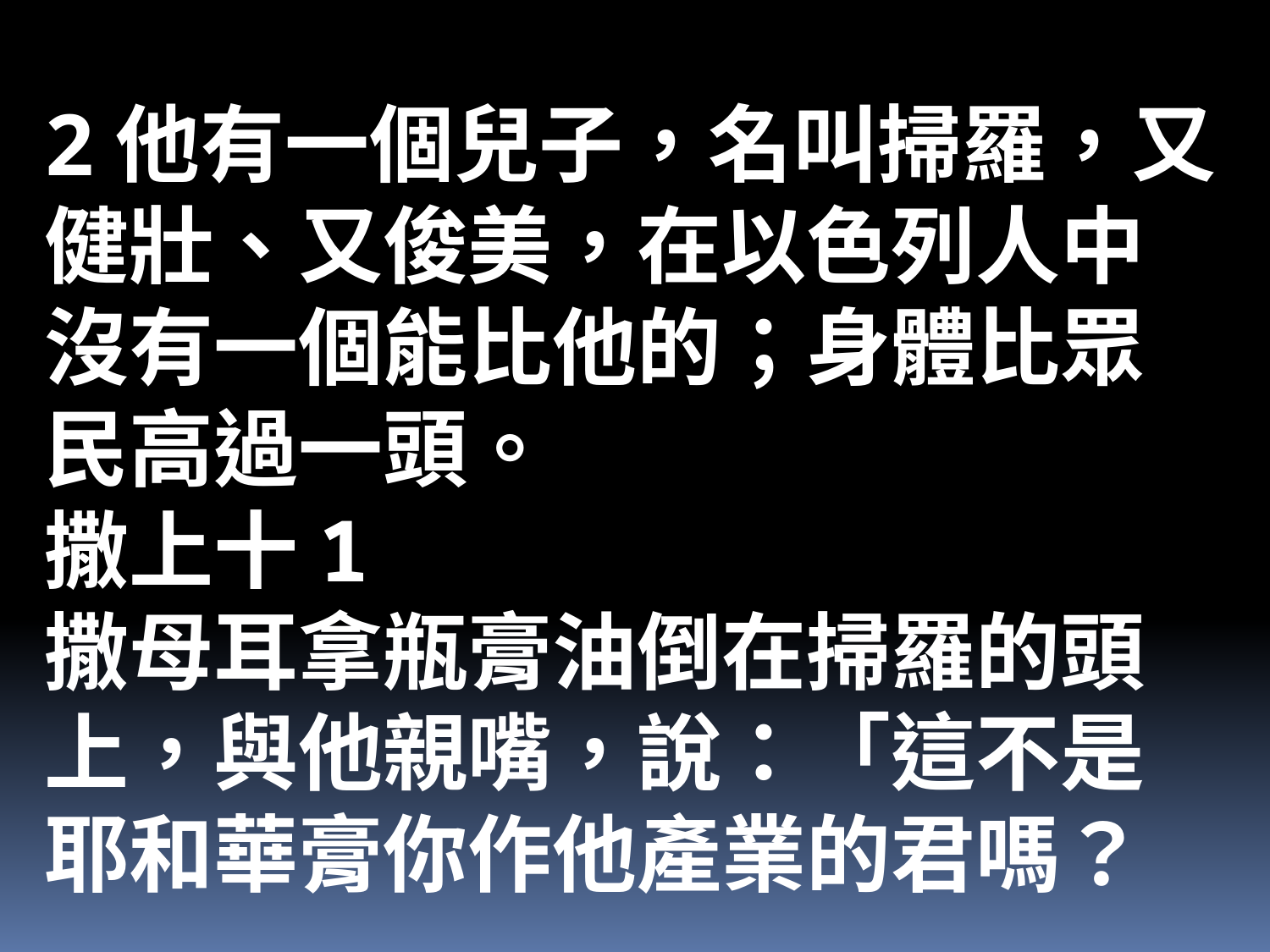

2他有一個兒子，名叫掃羅，又健壯、又俊美，在以色列人中沒有一個能比他的；身體比眾民高過一頭。
撒上十1
撒母耳拿瓶膏油倒在掃羅的頭上，與他親嘴，說：「這不是耶和華膏你作他產業的君嗎？